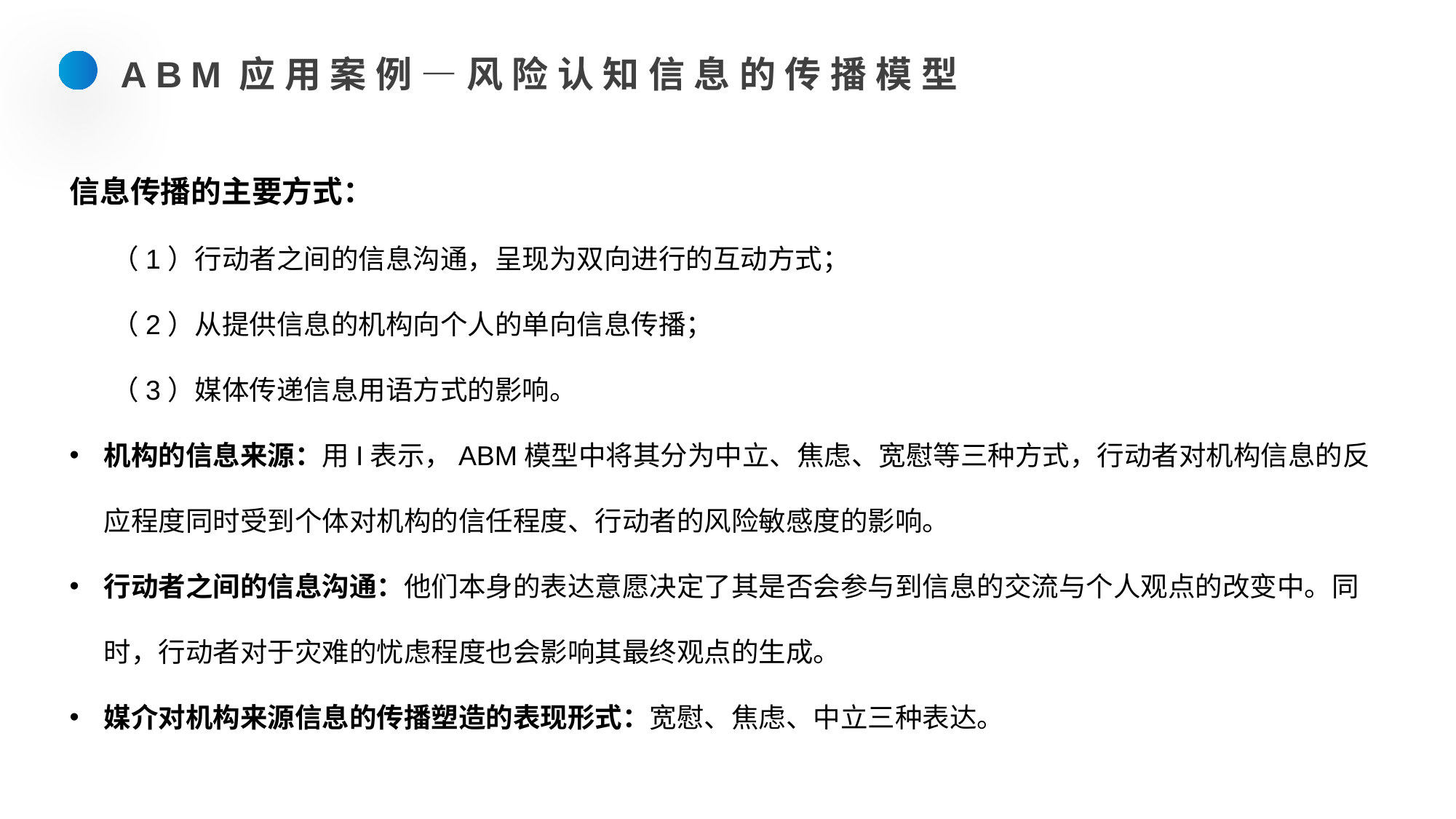

ABM应用案例—风险认知信息的传播模型

信息传播的主要方式：
（1）行动者之间的信息沟通，呈现为双向进行的互动方式；
（2）从提供信息的机构向个人的单向信息传播；
（3）媒体传递信息用语方式的影响。
机构的信息来源：用I表示，ABM模型中将其分为中立、焦虑、宽慰等三种方式，行动者对机构信息的反应程度同时受到个体对机构的信任程度、行动者的风险敏感度的影响。
行动者之间的信息沟通：他们本身的表达意愿决定了其是否会参与到信息的交流与个人观点的改变中。同时，行动者对于灾难的忧虑程度也会影响其最终观点的生成。
媒介对机构来源信息的传播塑造的表现形式：宽慰、焦虑、中立三种表达。
Learn More